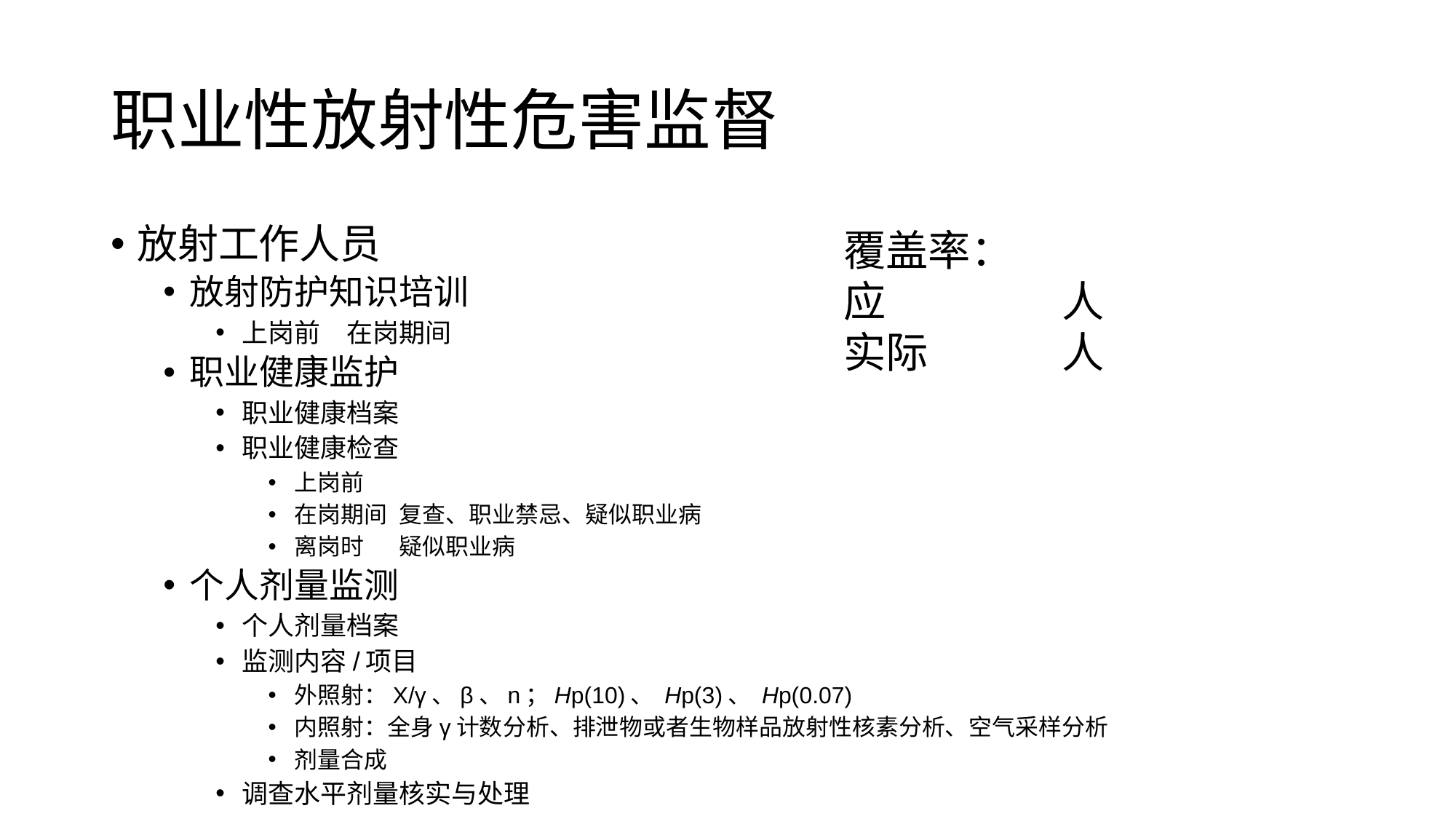

# 职业性放射性危害监督
放射工作人员
放射防护知识培训
上岗前	在岗期间
职业健康监护
职业健康档案
职业健康检查
上岗前
在岗期间 	复查、职业禁忌、疑似职业病
离岗时	疑似职业病
个人剂量监测
个人剂量档案
监测内容/项目
外照射：X/γ、β、n；Hp(10)、 Hp(3)、 Hp(0.07)
内照射：全身γ计数分析、排泄物或者生物样品放射性核素分析、空气采样分析
剂量合成
调查水平剂量核实与处理

覆盖率：
应		人
实际		人